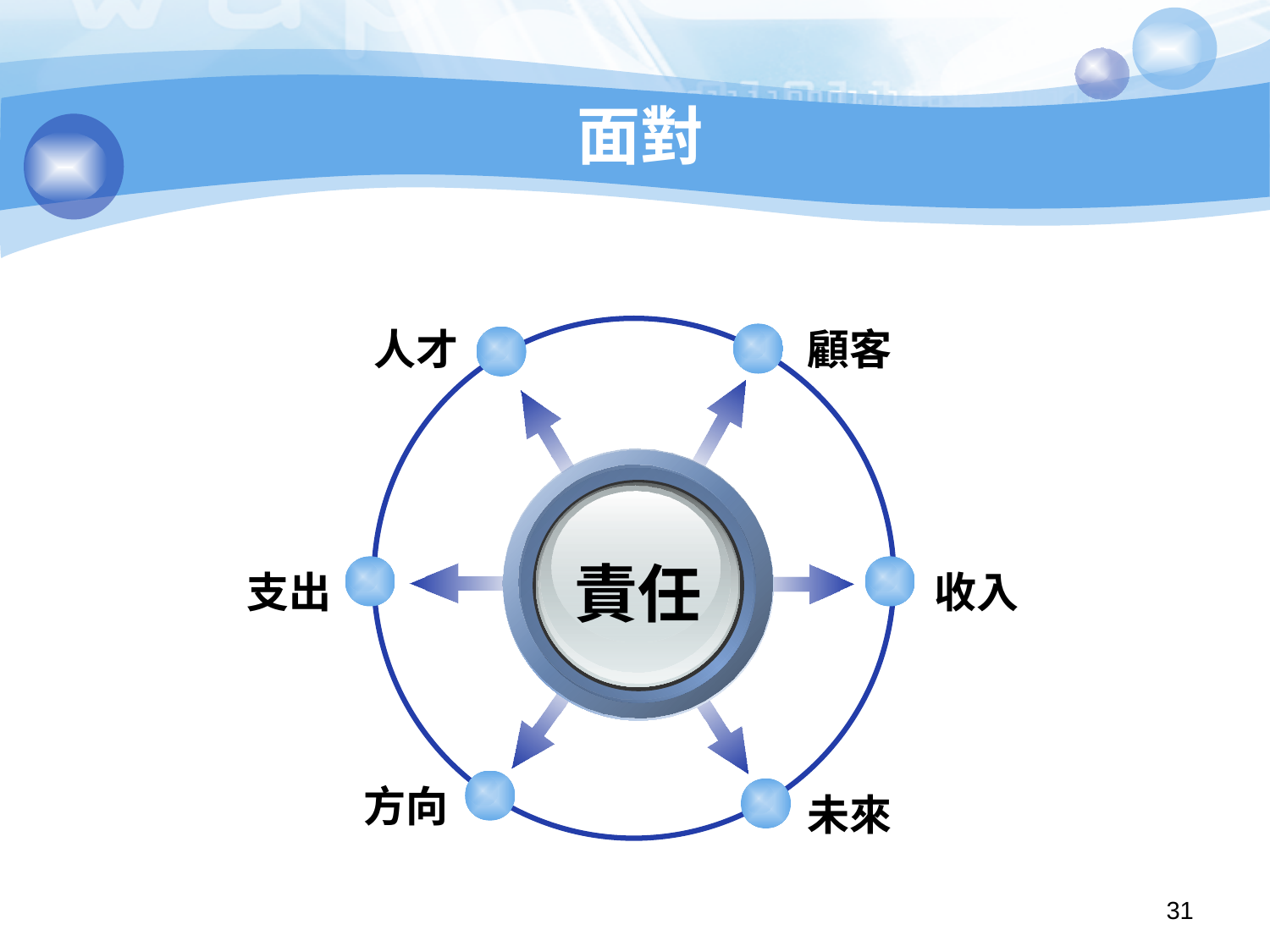

# 面對
人才
顧客

責任

支出
收入

方向

未來
31